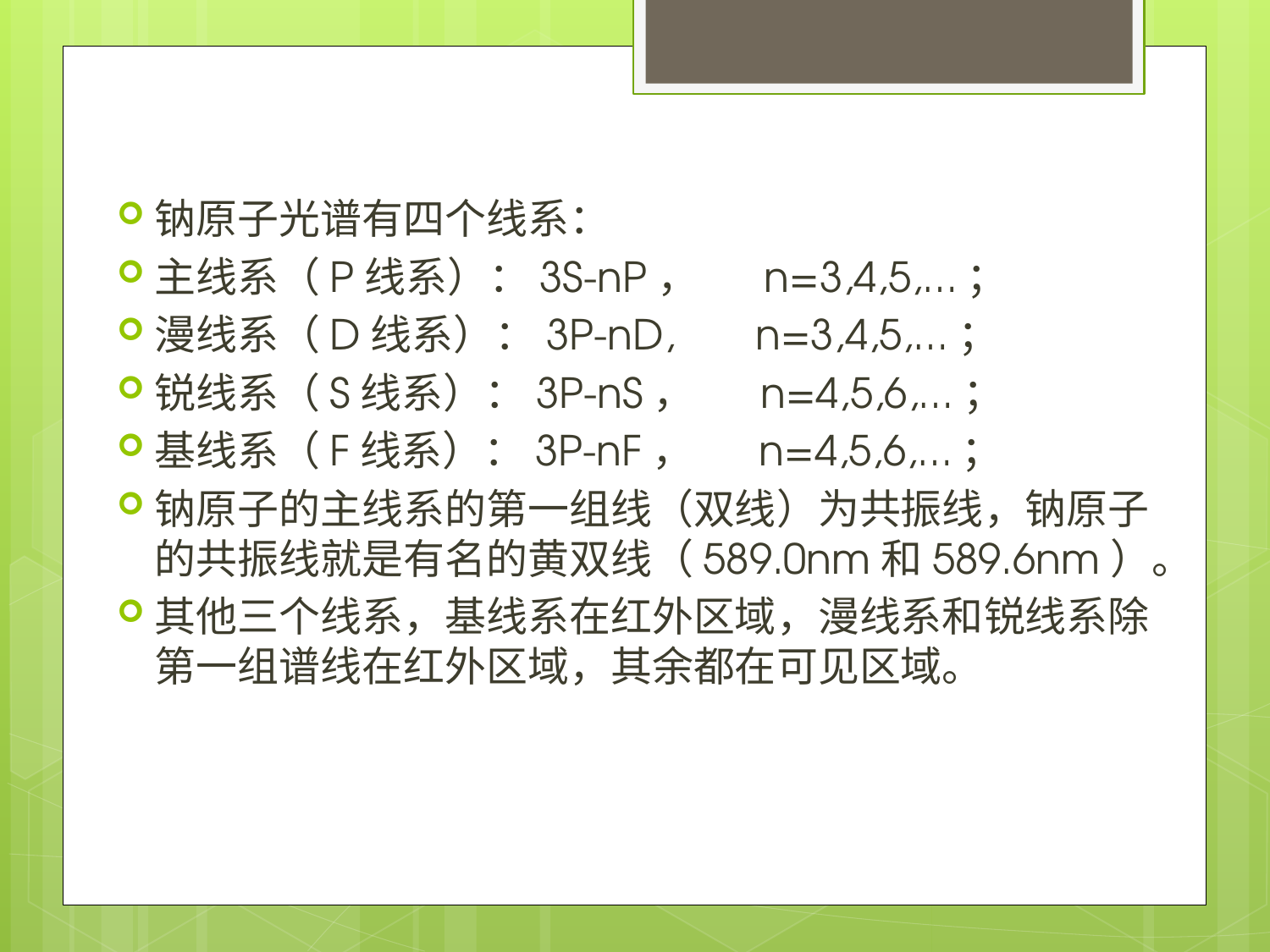

钠原子光谱有四个线系：
主线系（P线系）：3S-nP，      n=3,4,5,…；
漫线系（D线系）：3P-nD,       n=3,4,5,…；
锐线系（S线系）：3P-nS，      n=4,5,6,…；
基线系（F线系）：3P-nF，      n=4,5,6,…；
钠原子的主线系的第一组线（双线）为共振线，钠原子的共振线就是有名的黄双线（589.0nm和589.6nm）。
其他三个线系，基线系在红外区域，漫线系和锐线系除第一组谱线在红外区域，其余都在可见区域。